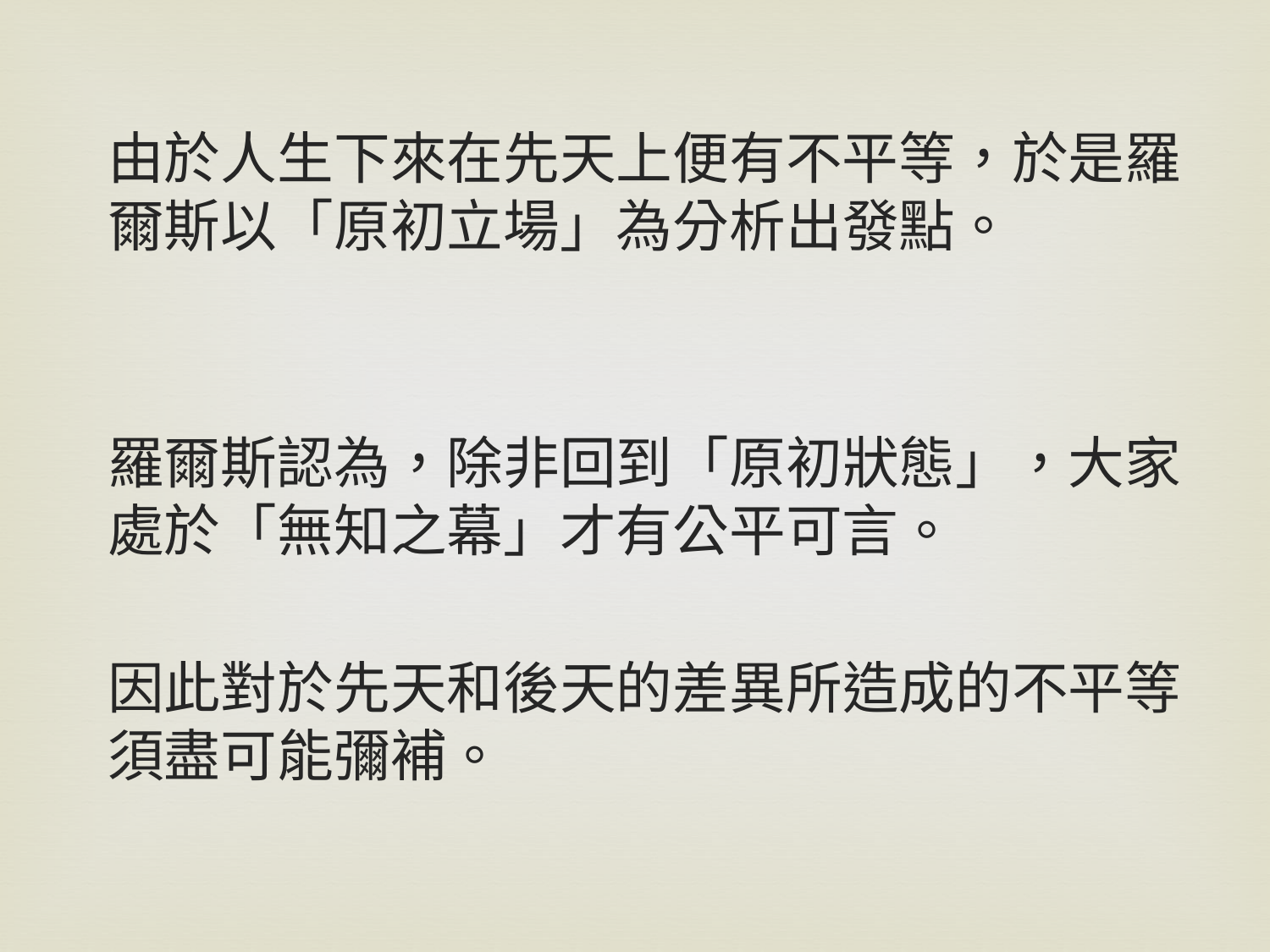

由於人生下來在先天上便有不平等，於是羅爾斯以「原初立場」為分析出發點。

羅爾斯認為，除非回到「原初狀態」，大家處於「無知之幕」才有公平可言。

因此對於先天和後天的差異所造成的不平等須盡可能彌補。